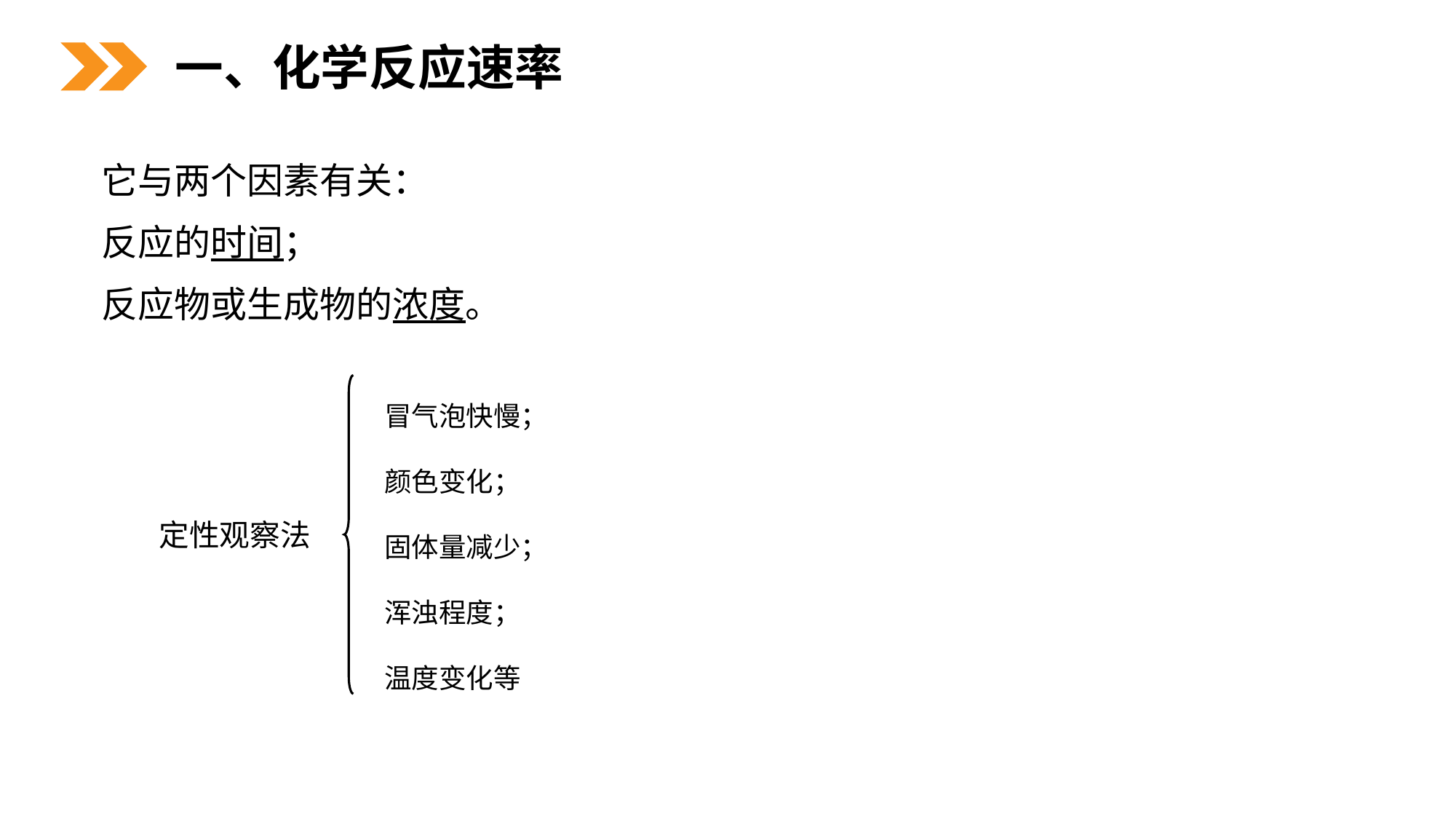

一、化学反应速率
它与两个因素有关：
反应的时间；
反应物或生成物的浓度。
  冒气泡快慢；
  颜色变化；
  固体量减少；
  浑浊程度；
  温度变化等

定性观察法